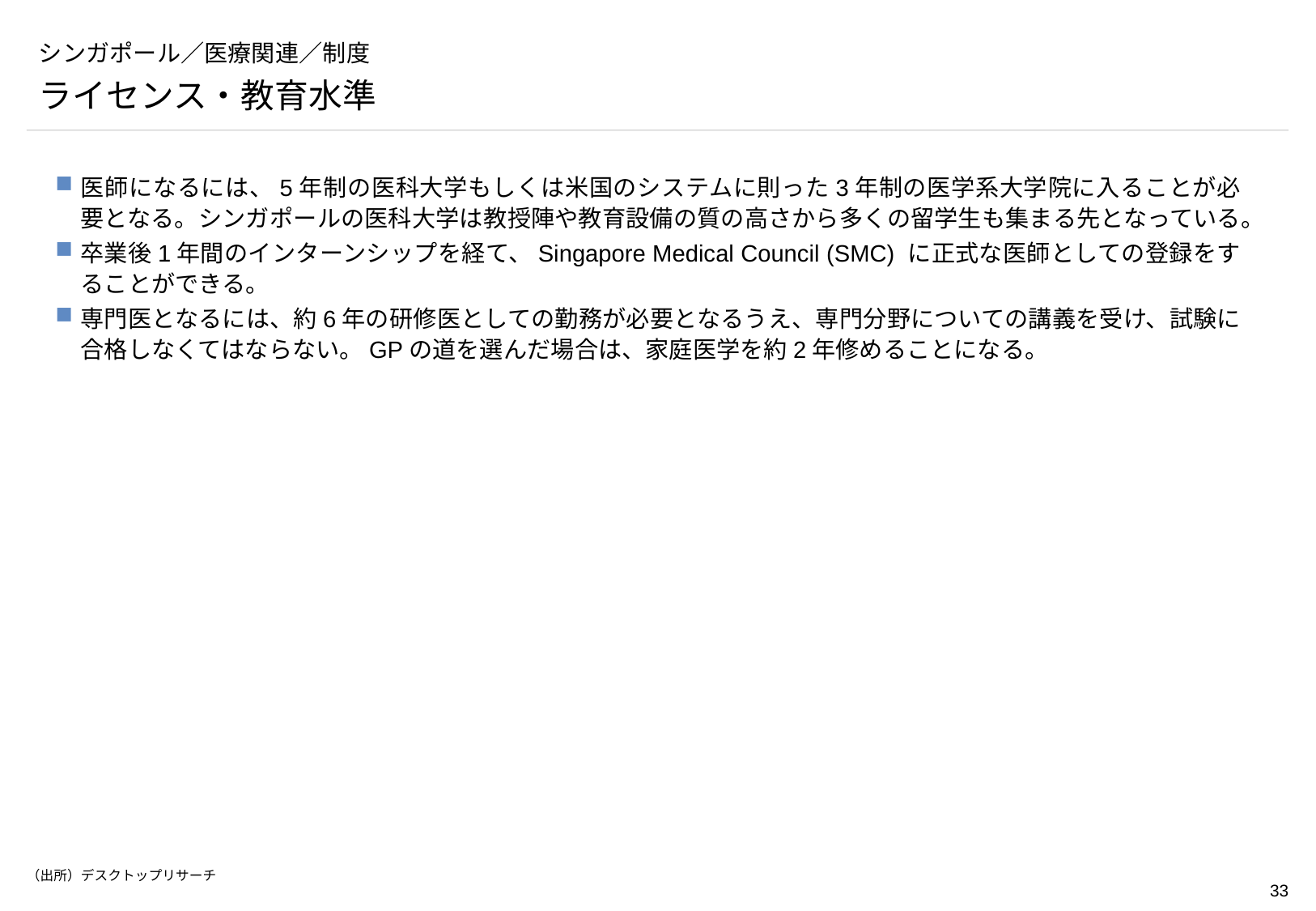

# シンガポール／医療関連／制度
ライセンス・教育水準

医師になるには、5年制の医科大学もしくは米国のシステムに則った3年制の医学系大学院に入ることが必要となる。シンガポールの医科大学は教授陣や教育設備の質の高さから多くの留学生も集まる先となっている。
卒業後1年間のインターンシップを経て、Singapore Medical Council (SMC) に正式な医師としての登録をすることができる。
専門医となるには、約6年の研修医としての勤務が必要となるうえ、専門分野についての講義を受け、試験に合格しなくてはならない。GPの道を選んだ場合は、家庭医学を約2年修めることになる。
（出所）デスクトップリサーチ